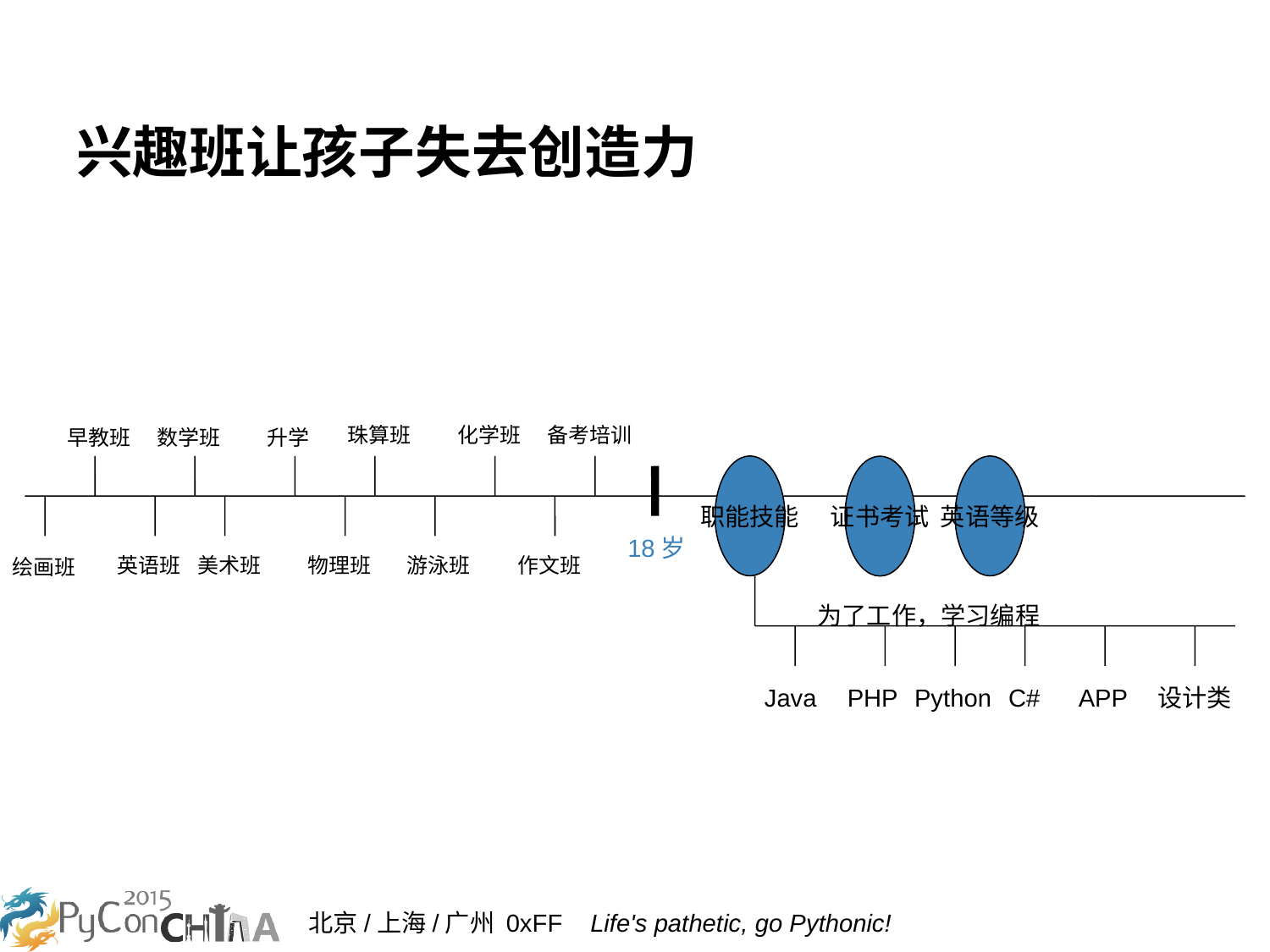

兴趣班让孩子失去创造力
珠算班
化学班
备考培训
早教班
数学班
升学

职能技能
英语等级
证书考试

18岁
英语班
美术班
物理班
 游泳班
作文班
绘画班

为了工作，学习编程

 Java
PHP
 Python
   C#
   APP
设计类